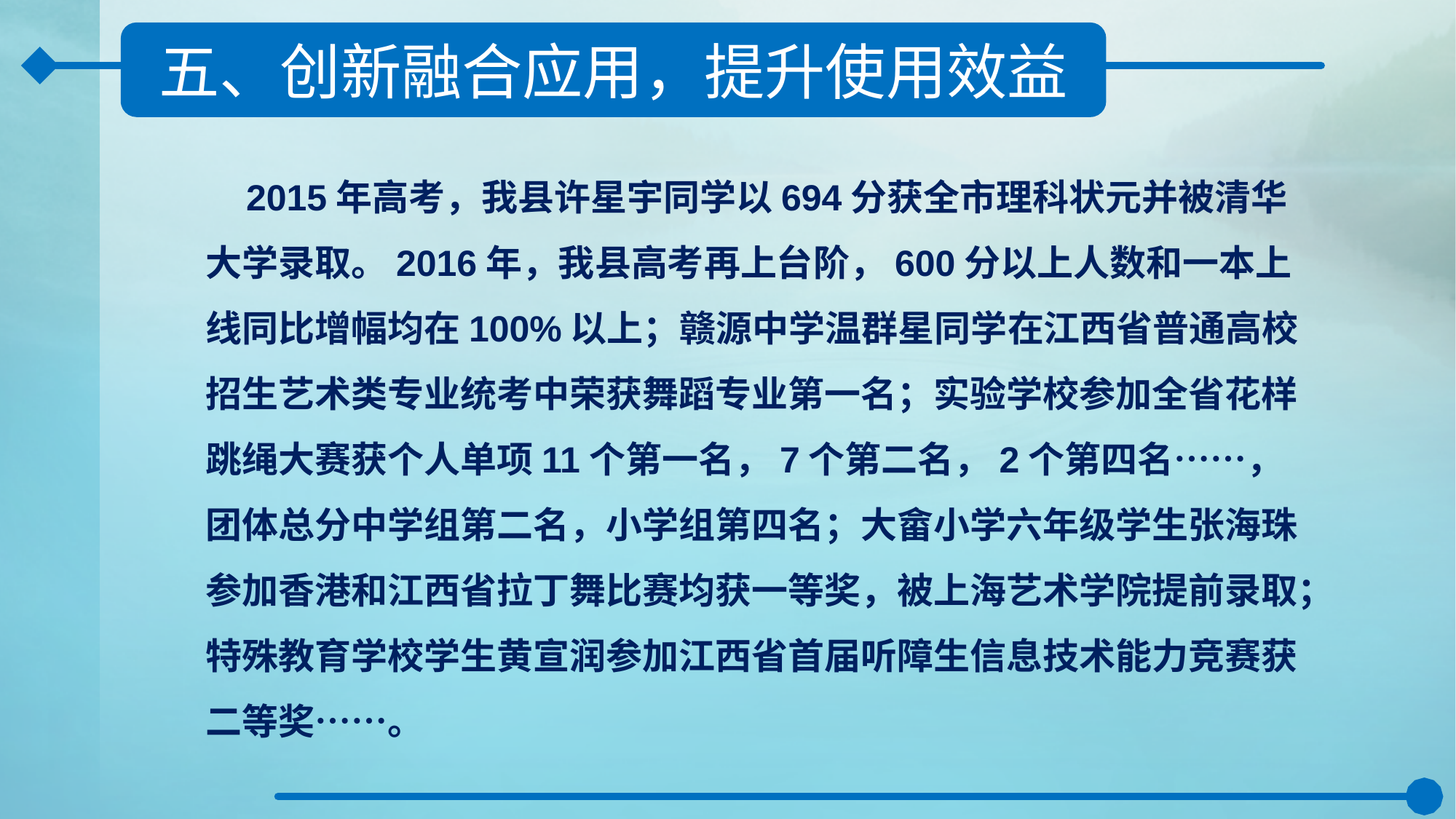

五、创新融合应用，提升使用效益
    2015年高考，我县许星宇同学以694分获全市理科状元并被清华大学录取。2016年，我县高考再上台阶，600分以上人数和一本上线同比增幅均在100%以上；赣源中学温群星同学在江西省普通高校招生艺术类专业统考中荣获舞蹈专业第一名；实验学校参加全省花样跳绳大赛获个人单项11个第一名，7个第二名，2个第四名……，团体总分中学组第二名，小学组第四名；大畲小学六年级学生张海珠参加香港和江西省拉丁舞比赛均获一等奖，被上海艺术学院提前录取；特殊教育学校学生黄宣润参加江西省首届听障生信息技术能力竞赛获二等奖……。